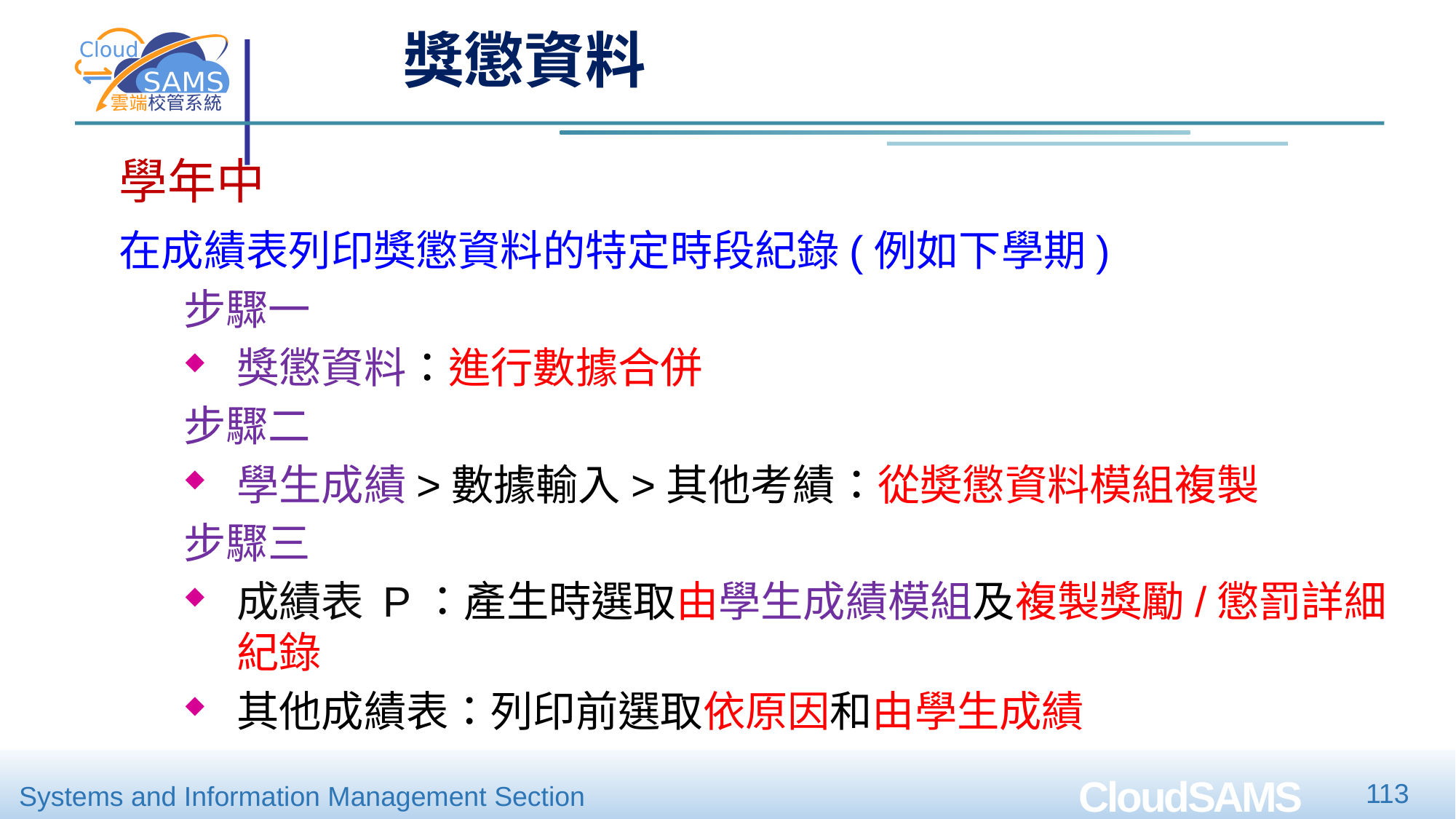

獎懲資料
學年中
在成績表列印獎懲資料的特定時段紀錄(例如下學期)
步驟一
獎懲資料：進行數據合併
步驟二
學生成績>數據輸入>其他考績：從奬懲資料模組複製
步驟三
成績表 P：產生時選取由學生成績模組及複製獎勵/懲罰詳細紀錄
其他成績表：列印前選取依原因和由學生成績
113